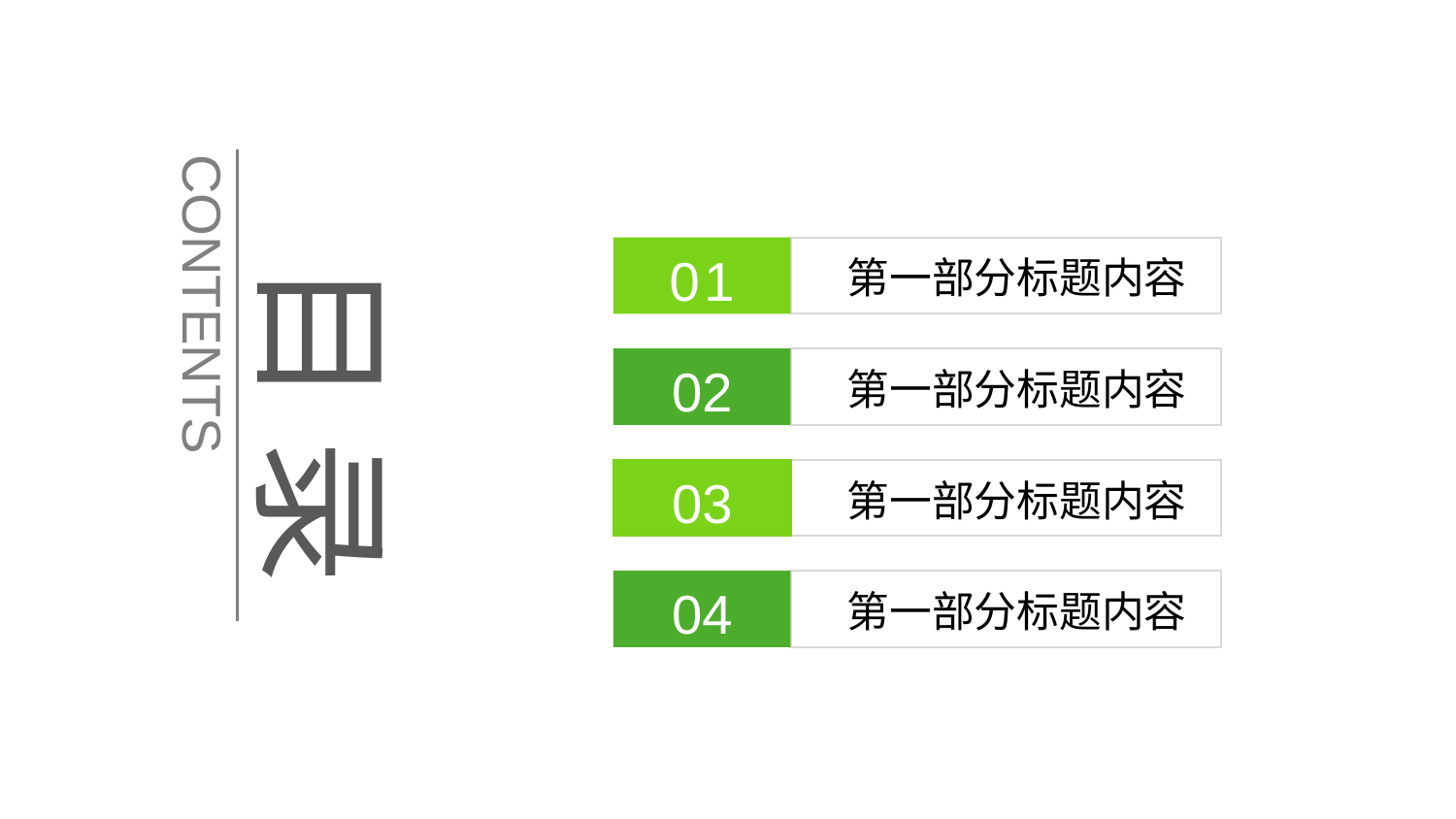

CONTENTS
01

第一部分标题内容
目 录
02

第一部分标题内容
03

第一部分标题内容
04

第一部分标题内容